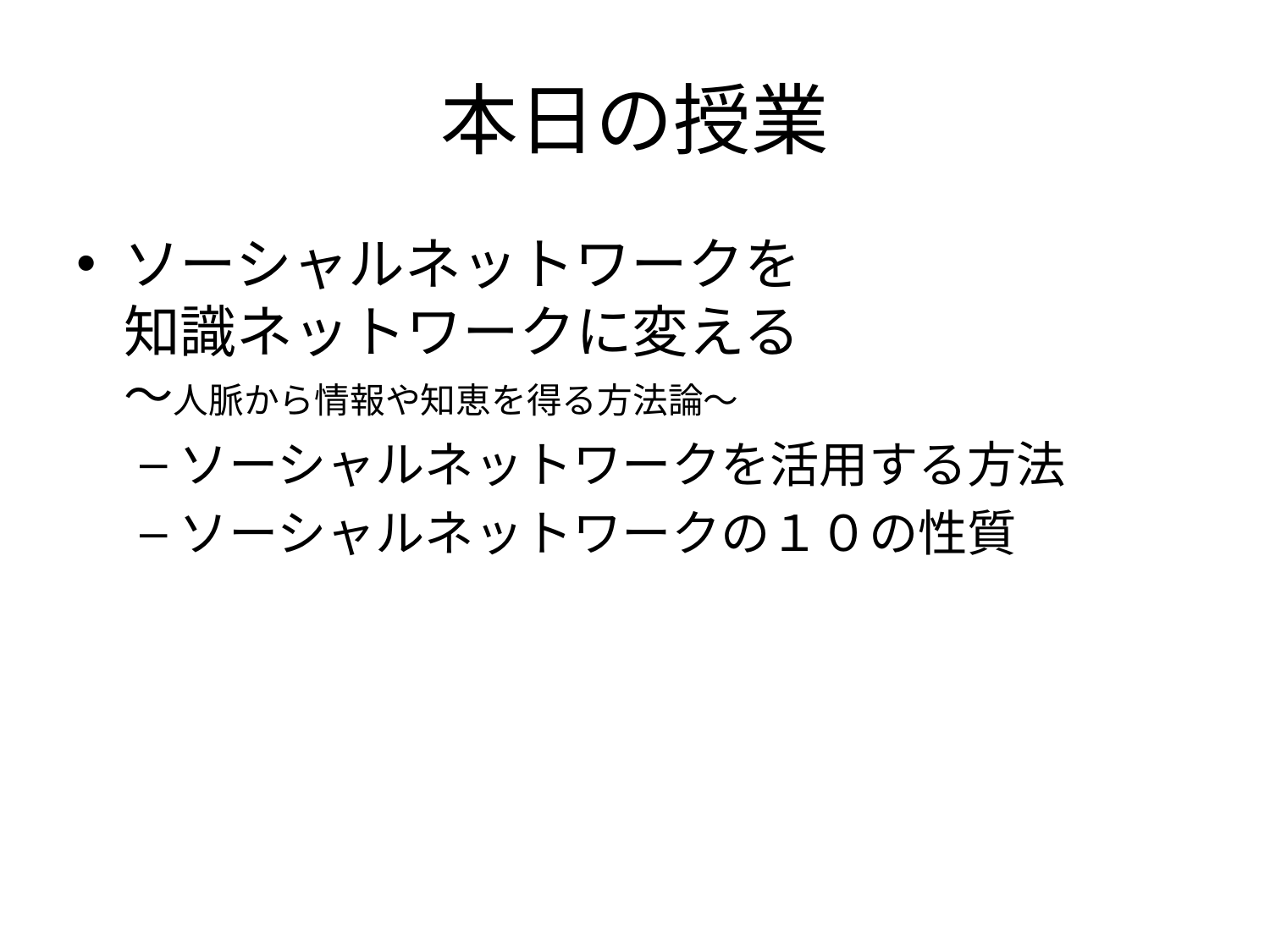

# 本日の授業
ソーシャルネットワークを
知識ネットワークに変える
～人脈から情報や知恵を得る方法論～
ソーシャルネットワークを活用する方法
ソーシャルネットワークの１０の性質